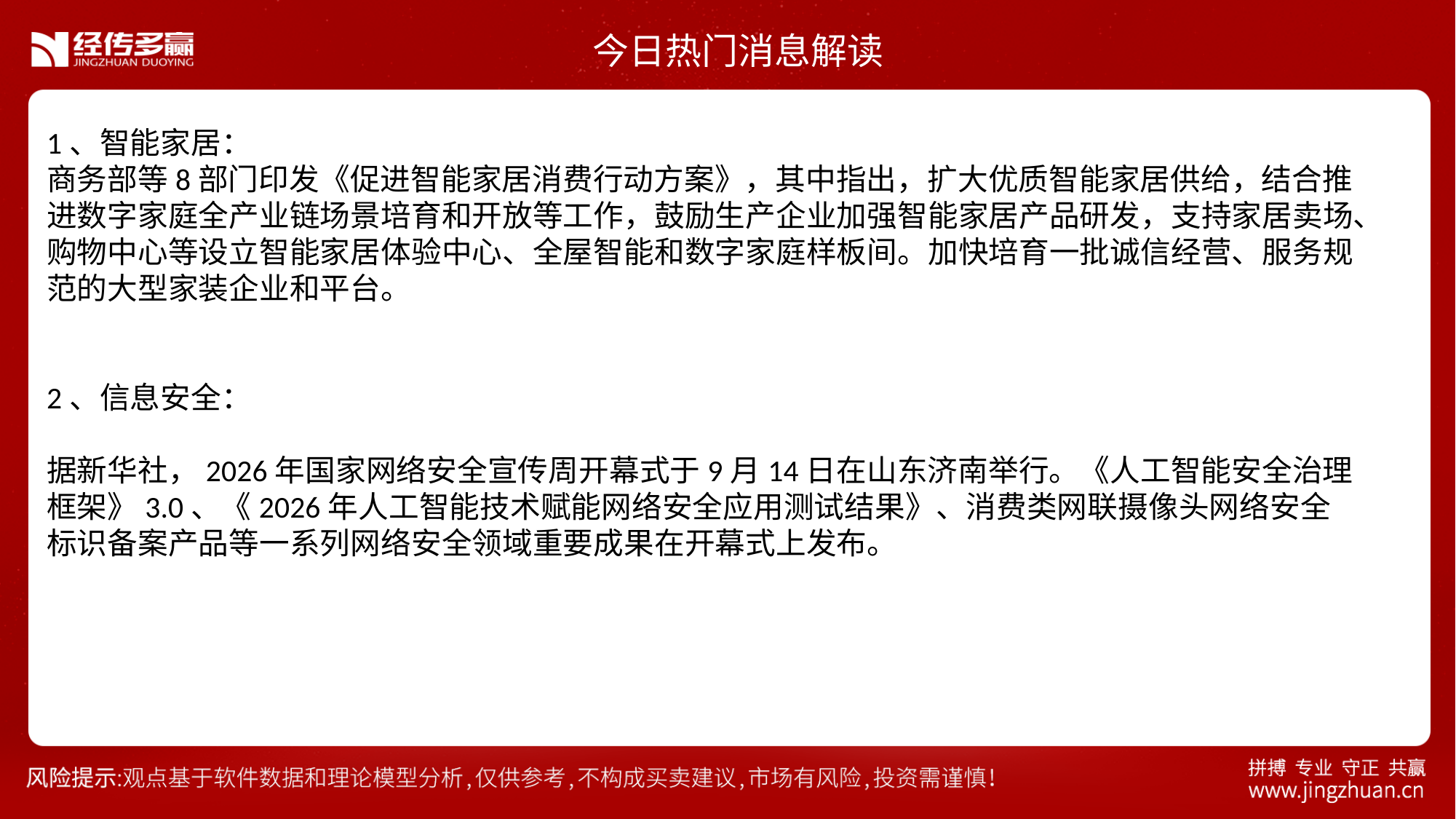

今日热门消息解读
1、智能家居：
商务部等8部门印发《促进智能家居消费行动方案》，其中指出，扩大优质智能家居供给，结合推进数字家庭全产业链场景培育和开放等工作，鼓励生产企业加强智能家居产品研发，支持家居卖场、购物中心等设立智能家居体验中心、全屋智能和数字家庭样板间。加快培育一批诚信经营、服务规范的大型家装企业和平台。

2、信息安全：

据新华社，2026年国家网络安全宣传周开幕式于9月14日在山东济南举行。《人工智能安全治理框架》3.0、《2026年人工智能技术赋能网络安全应用测试结果》、消费类网联摄像头网络安全标识备案产品等一系列网络安全领域重要成果在开幕式上发布。